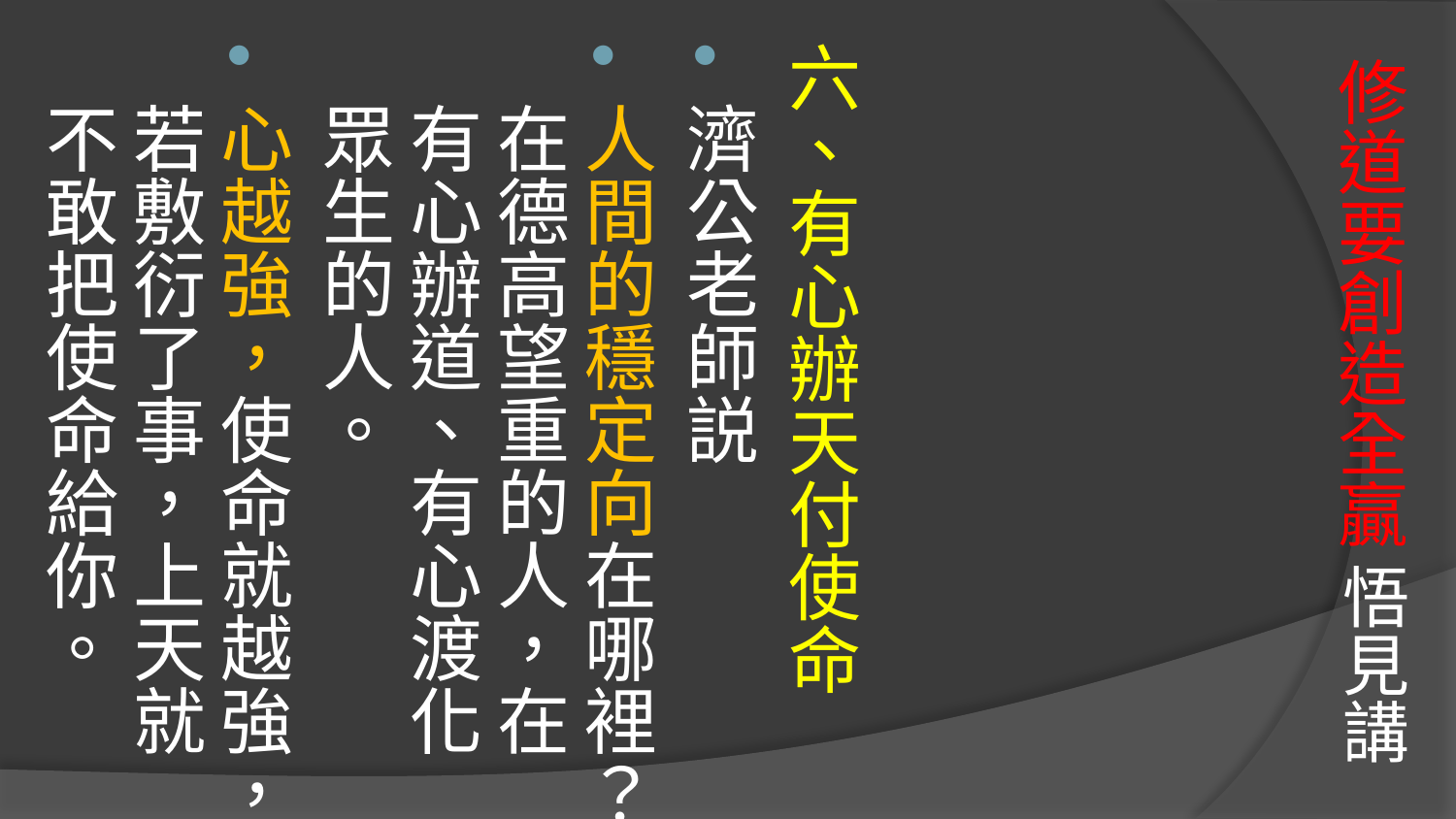

六、有心辦天付使命
濟公老師説
人間的穩定向在哪裡？在德高望重的人，在有心辦道、有心渡化眾生的人。
心越強，使命就越強，若敷衍了事，上天就不敢把使命給你。
# 修道要創造全贏 悟見講